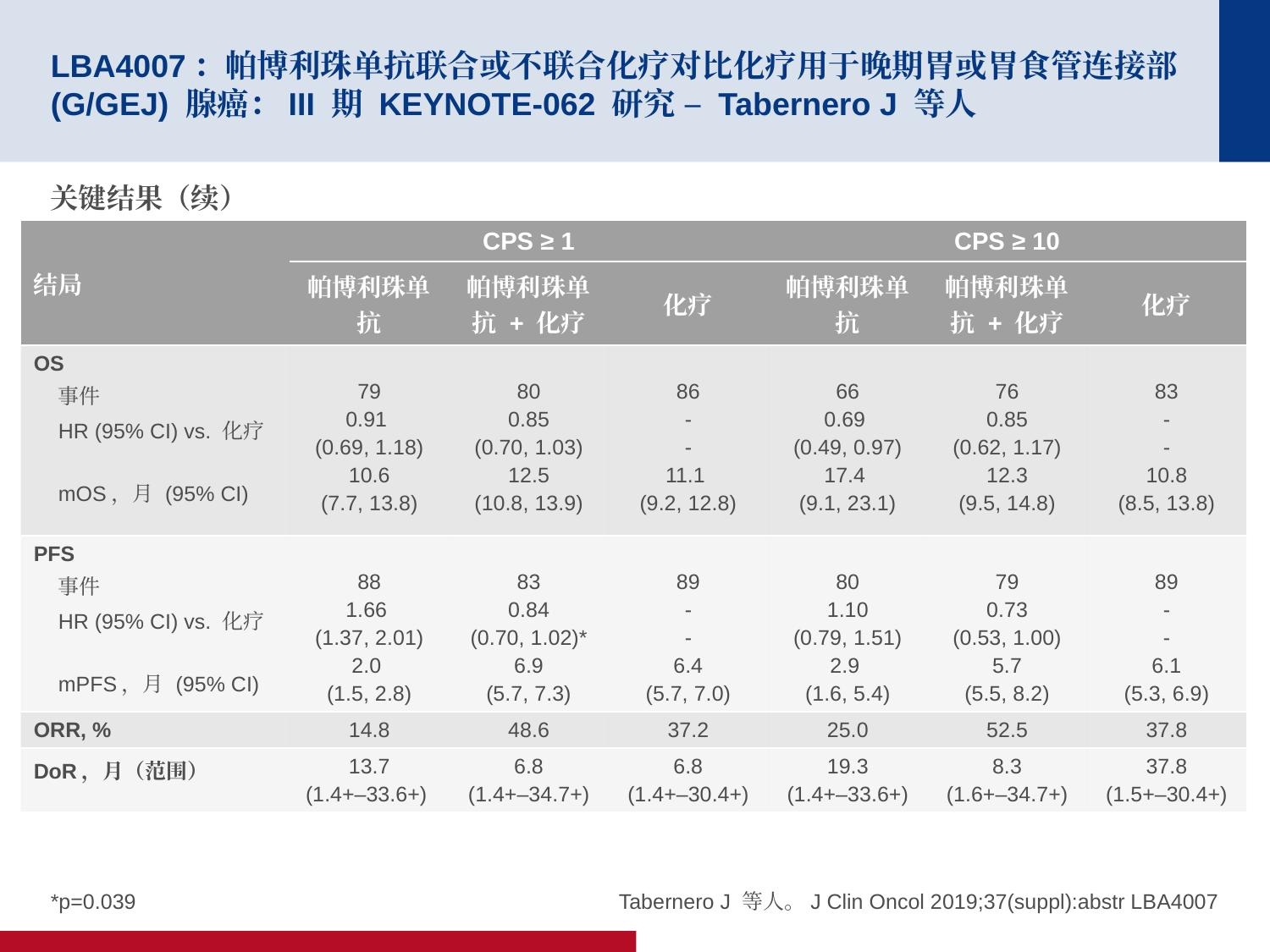

# LBA4007：帕博利珠单抗联合或不联合化疗对比化疗用于晚期胃或胃食管连接部 (G/GEJ) 腺癌：III 期 KEYNOTE-062 研究 – Tabernero J 等人
关键结果（续）
| 结局 | CPS ≥ 1 |  |  | CPS ≥ 10 |  |  |
| --- | --- | --- | --- | --- | --- | --- |
|  | 帕博利珠单抗 | 帕博利珠单抗 + 化疗 | 化疗 | 帕博利珠单抗 | 帕博利珠单抗 + 化疗 | 化疗 |
| OS 事件 HR (95% CI) vs. 化疗 mOS，月 (95% CI) | 79 0.91 (0.69, 1.18) 10.6 (7.7, 13.8) | 80 0.85 (0.70, 1.03) 12.5 (10.8, 13.9) | 86 - - 11.1 (9.2, 12.8) | 66 0.69 (0.49, 0.97) 17.4 (9.1, 23.1) | 76 0.85 (0.62, 1.17) 12.3 (9.5, 14.8) | 83 - - 10.8 (8.5, 13.8) |
| PFS 事件 HR (95% CI) vs. 化疗 mPFS，月 (95% CI) | 88 1.66 (1.37, 2.01) 2.0 (1.5, 2.8) | 83 0.84 (0.70, 1.02)\* 6.9 (5.7, 7.3) | 89 - - 6.4 (5.7, 7.0) | 80 1.10 (0.79, 1.51) 2.9 (1.6, 5.4) | 79 0.73 (0.53, 1.00) 5.7 (5.5, 8.2) | 89 - - 6.1 (5.3, 6.9) |
| ORR, % | 14.8 | 48.6 | 37.2 | 25.0 | 52.5 | 37.8 |
| DoR，月（范围） | 13.7 (1.4+–33.6+) | 6.8 (1.4+–34.7+) | 6.8 (1.4+–30.4+) | 19.3 (1.4+–33.6+) | 8.3 (1.6+–34.7+) | 37.8 (1.5+–30.4+) |
*p=0.039
Tabernero J 等人。J Clin Oncol 2019;37(suppl):abstr LBA4007